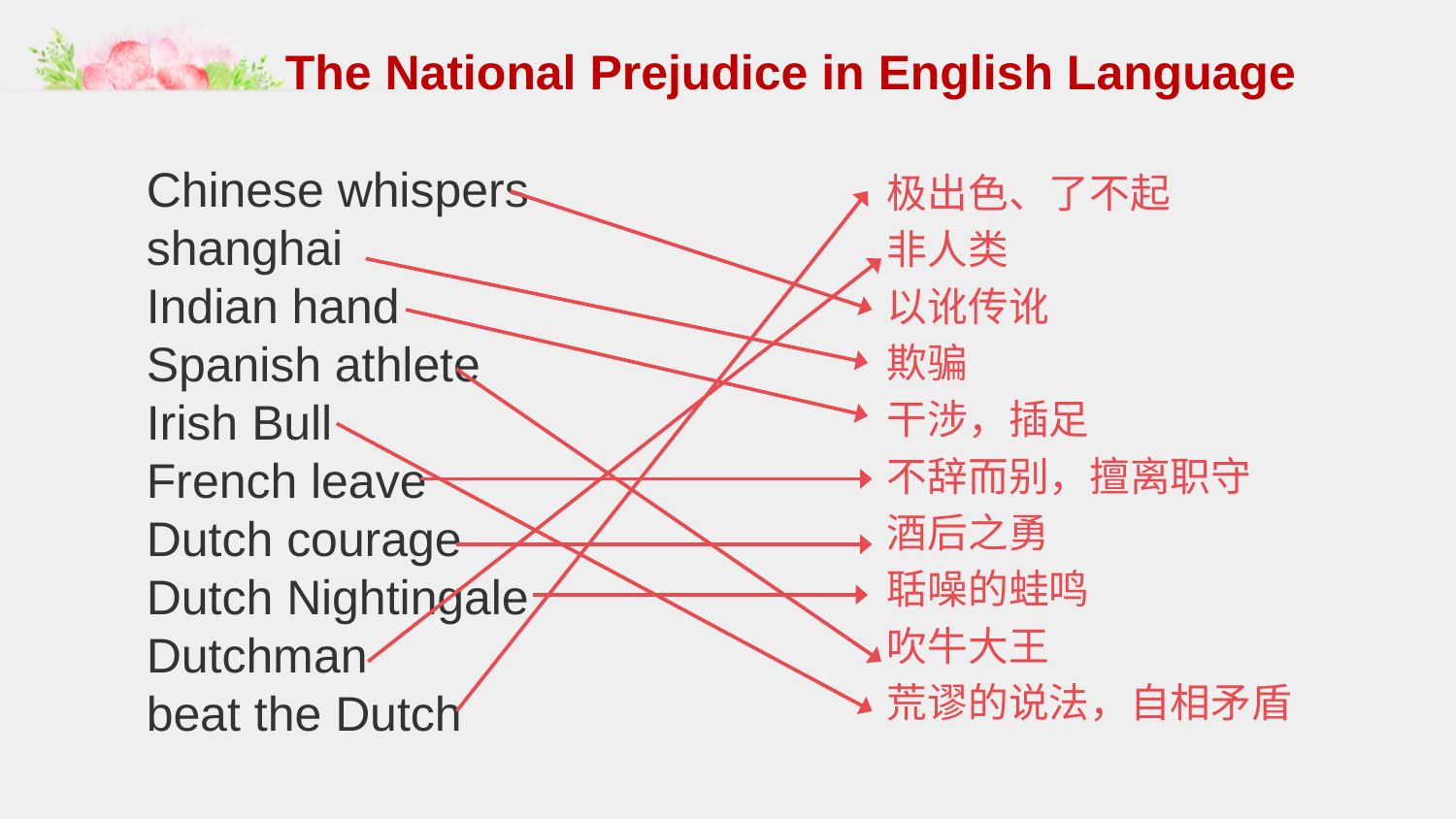

The National Prejudice in English Language
Chinese whispers
shanghai
Indian hand
Spanish athlete
Irish Bull
French leave
Dutch courage
Dutch Nightingale
Dutchman
beat the Dutch
极出色、了不起
非人类
以讹传讹
欺骗
干涉，插足
不辞而别，擅离职守
酒后之勇
聒噪的蛙鸣
吹牛大王
荒谬的说法，自相矛盾